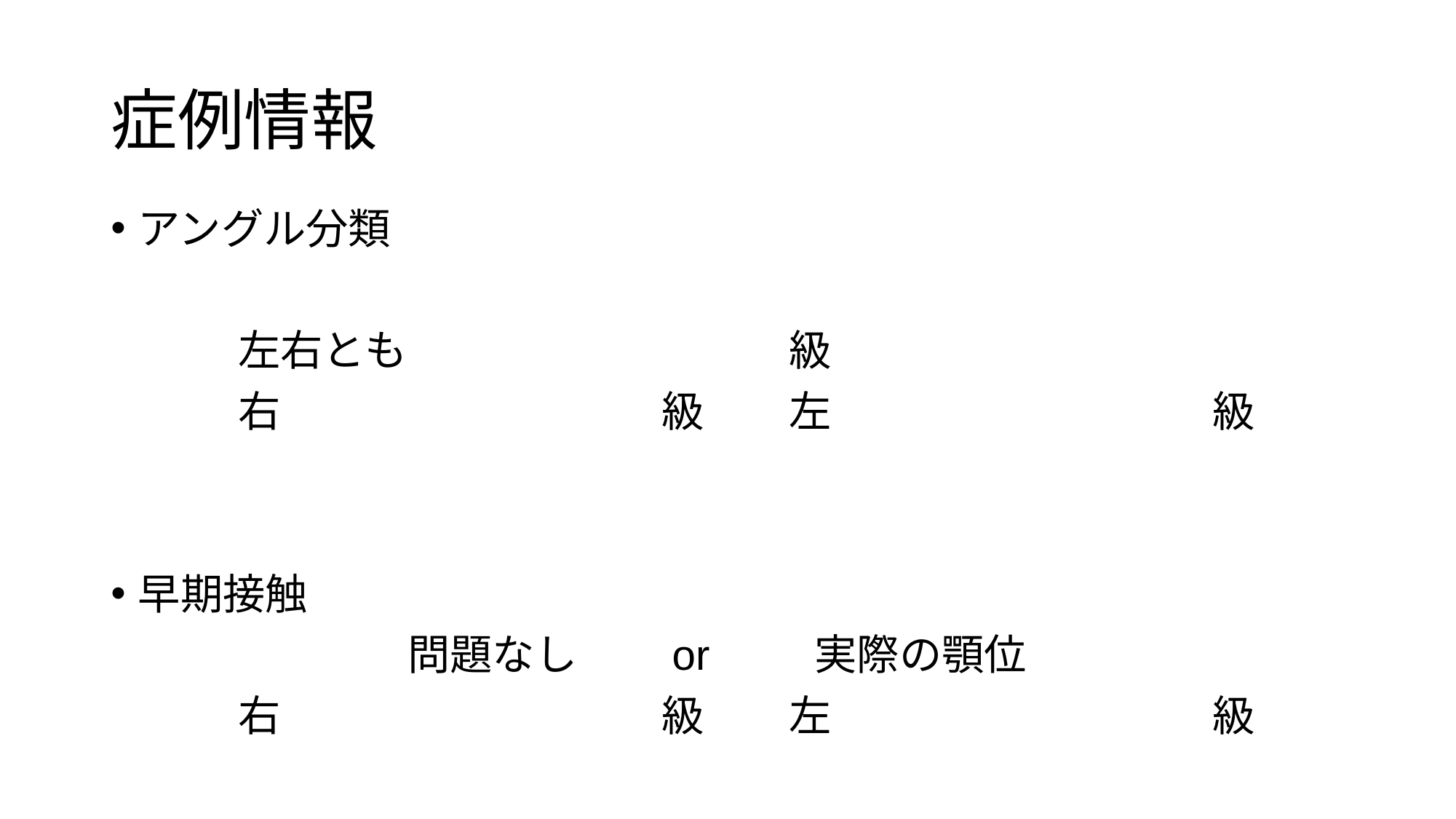

# 症例情報
アングル分類

　　　左右とも　　　　　　　　　級
　　　右　　　　　　　　　級　　左　　　　　　　　　級

早期接触
　　　　　　　問題なし　　or        実際の顎位
　　　右　　　　　　　　　級　　左　　　　　　　　　級